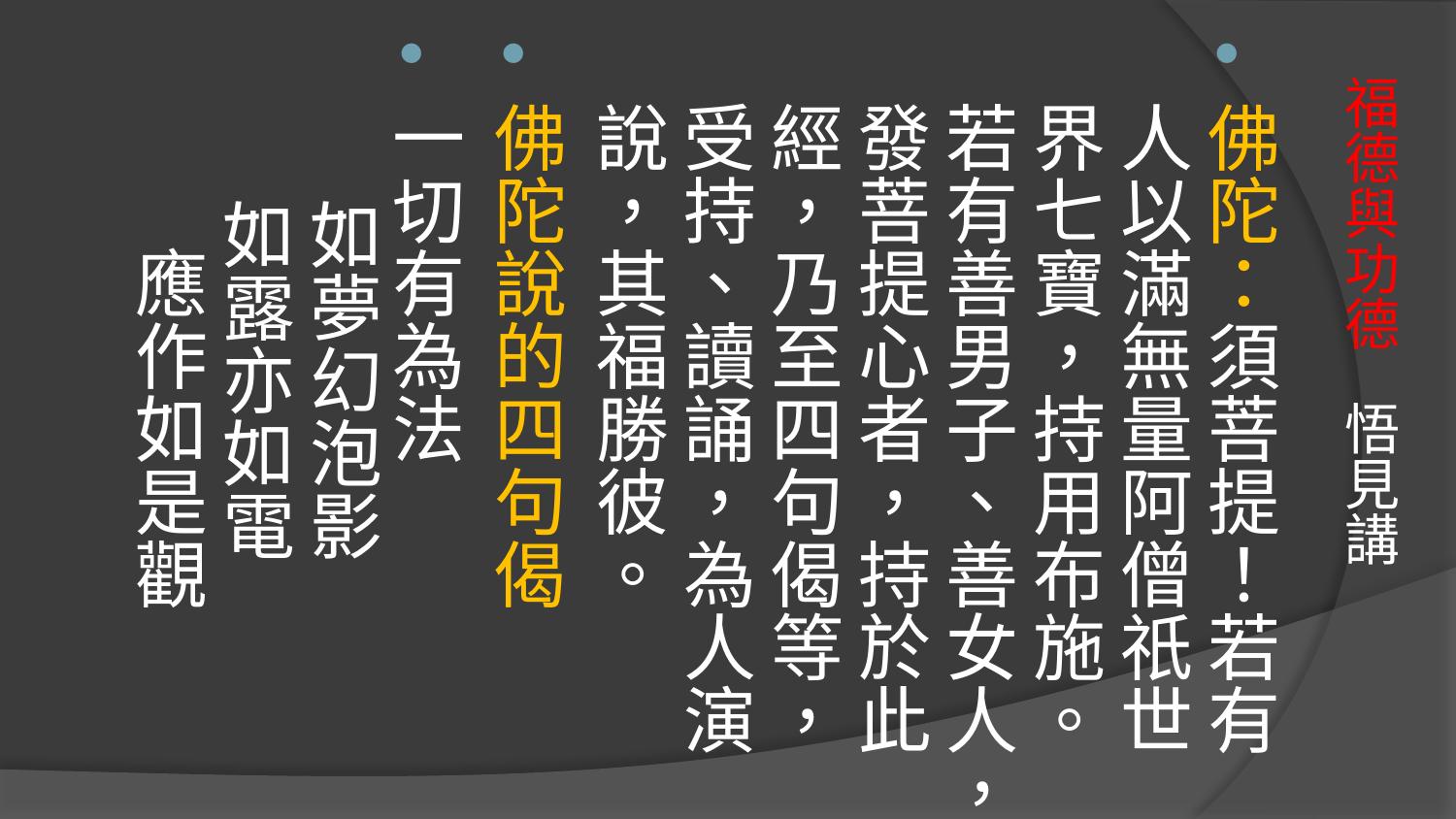

佛陀：須菩提！若有人以滿無量阿僧祇世界七寶，持用布施。若有善男子、善女人，發菩提心者，持於此經，乃至四句偈等，受持、讀誦，為人演說，其福勝彼。
佛陀說的四句偈
一切有為法                          如夢幻泡影                    如露亦如電                       應作如是觀

# 福德與功德    悟見講